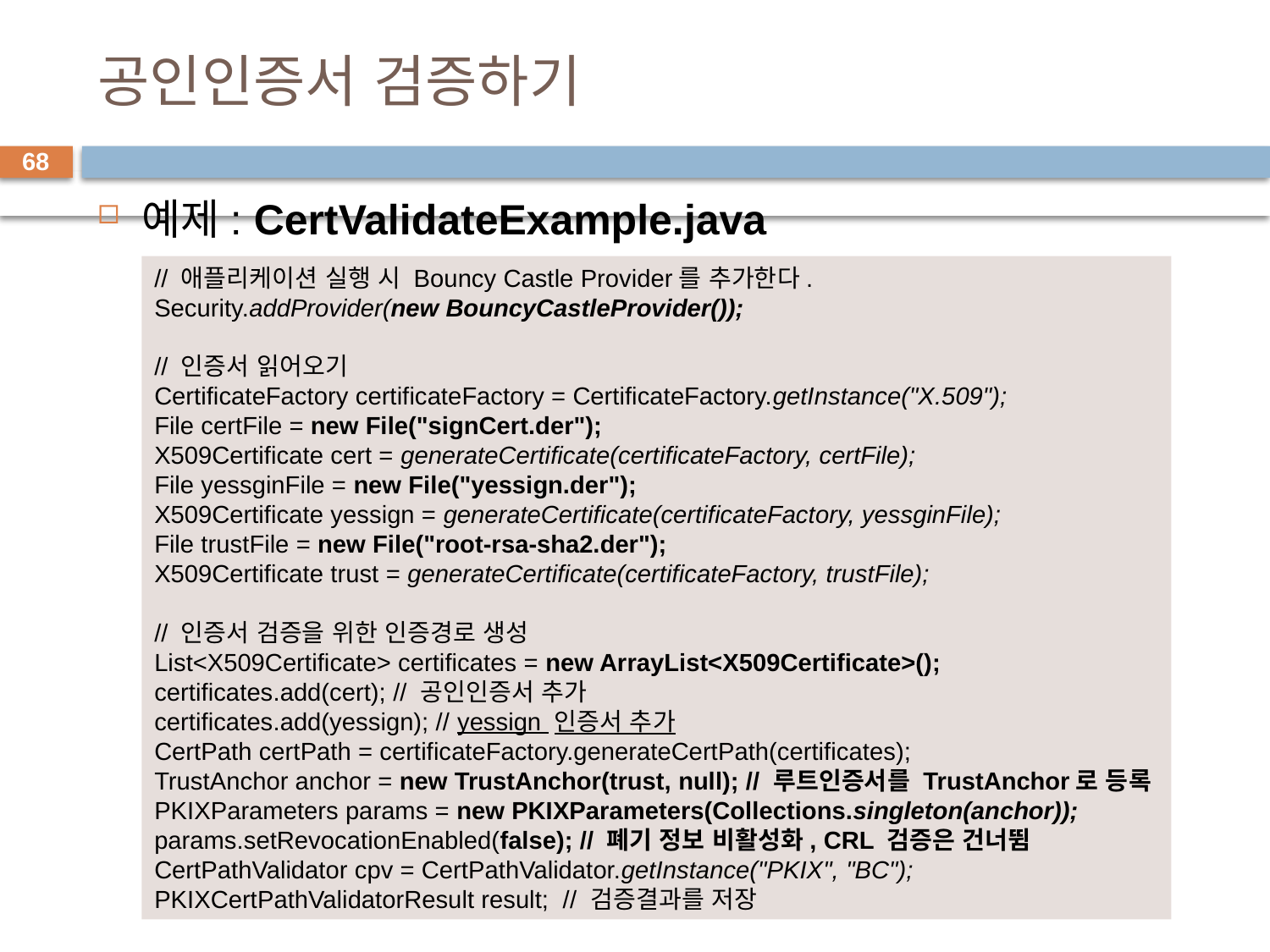

# 공인인증서 검증하기
68
예제: CertValidateExample.java
// 애플리케이션 실행 시 Bouncy Castle Provider를 추가한다.
Security.addProvider(new BouncyCastleProvider());

// 인증서 읽어오기
CertificateFactory certificateFactory = CertificateFactory.getInstance("X.509");
File certFile = new File("signCert.der");
X509Certificate cert = generateCertificate(certificateFactory, certFile);
File yessginFile = new File("yessign.der");
X509Certificate yessign = generateCertificate(certificateFactory, yessginFile);
File trustFile = new File("root-rsa-sha2.der");
X509Certificate trust = generateCertificate(certificateFactory, trustFile);

// 인증서 검증을 위한 인증경로 생성
List<X509Certificate> certificates = new ArrayList<X509Certificate>();
certificates.add(cert); // 공인인증서 추가
certificates.add(yessign); // yessign 인증서 추가
CertPath certPath = certificateFactory.generateCertPath(certificates);
TrustAnchor anchor = new TrustAnchor(trust, null); // 루트인증서를 TrustAnchor로 등록
PKIXParameters params = new PKIXParameters(Collections.singleton(anchor));
params.setRevocationEnabled(false); // 폐기 정보 비활성화, CRL 검증은 건너뜀
CertPathValidator cpv = CertPathValidator.getInstance("PKIX", "BC");
PKIXCertPathValidatorResult result;  // 검증결과를 저장